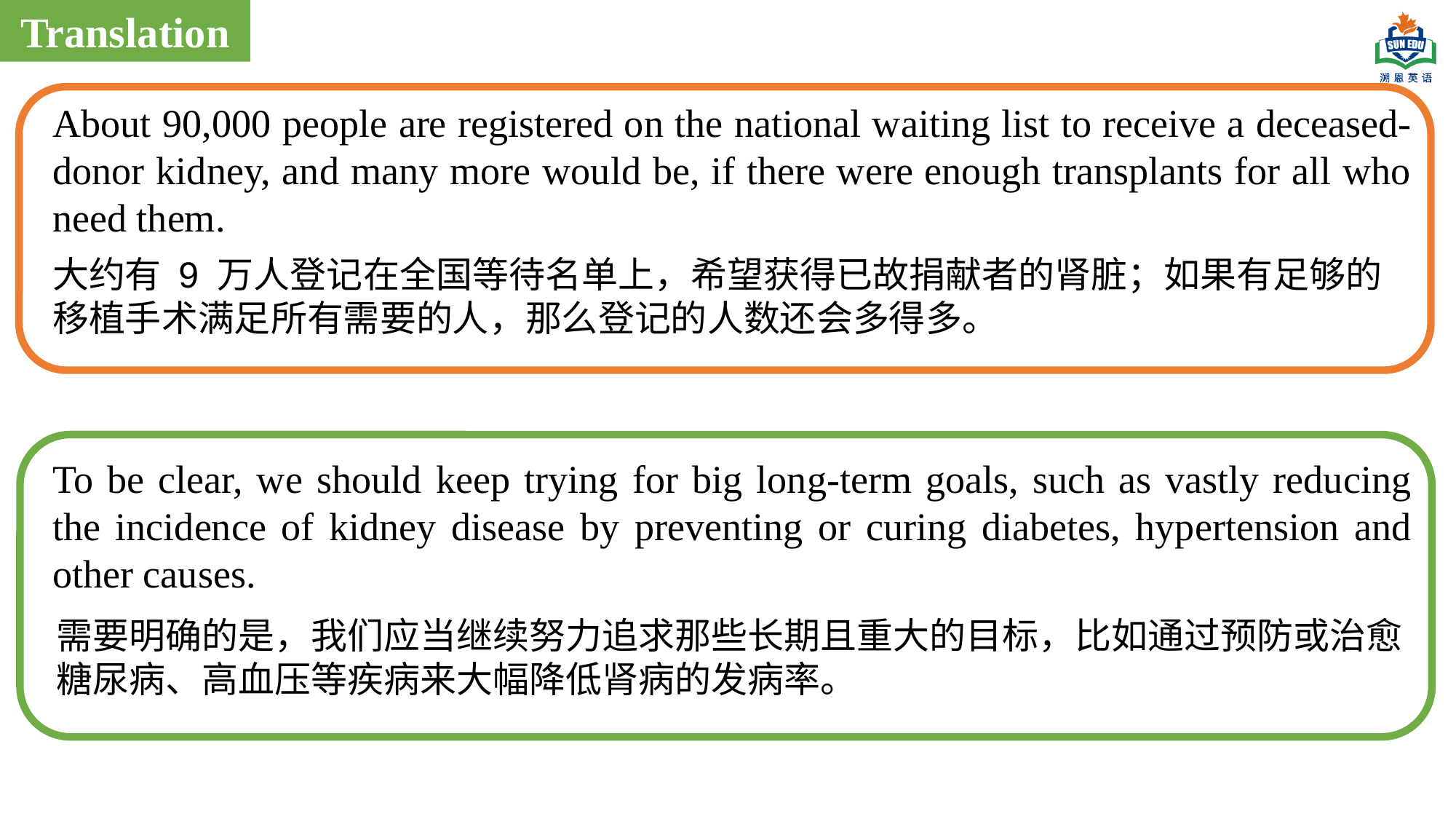

Translation

About 90,000 people are registered on the national waiting list to receive a deceased-donor kidney, and many more would be, if there were enough transplants for all who need them.
大约有 9 万人登记在全国等待名单上，希望获得已故捐献者的肾脏；如果有足够的移植手术满足所有需要的人，那么登记的人数还会多得多。

To be clear, we should keep trying for big long-term goals, such as vastly reducing the incidence of kidney disease by preventing or curing diabetes, hypertension and other causes.
需要明确的是，我们应当继续努力追求那些长期且重大的目标，比如通过预防或治愈糖尿病、高血压等疾病来大幅降低肾病的发病率。